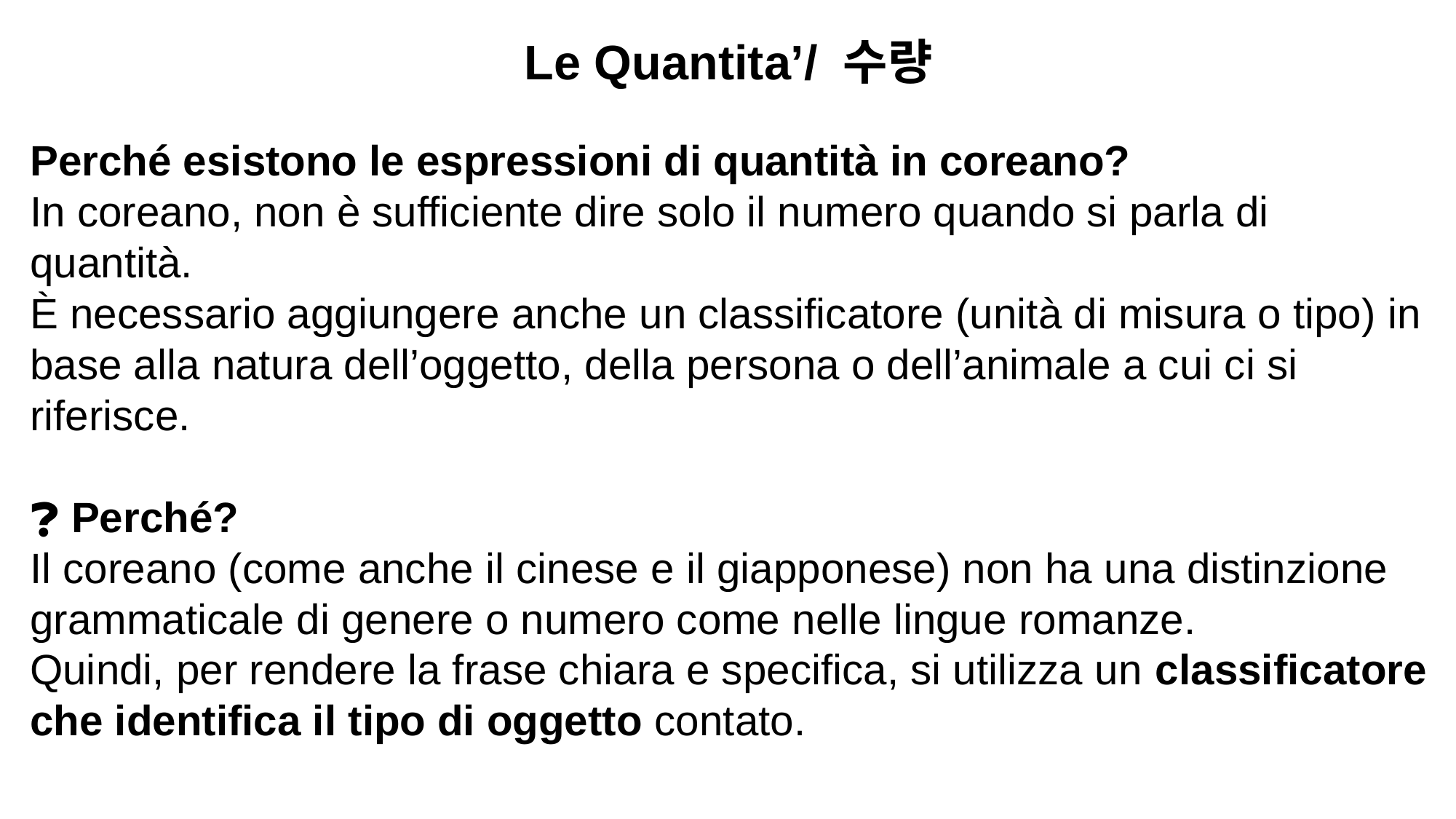

Le Quantita’/ 수량

Perché esistono le espressioni di quantità in coreano?
In coreano, non è sufficiente dire solo il numero quando si parla di quantità.
È necessario aggiungere anche un classificatore (unità di misura o tipo) in base alla natura dell’oggetto, della persona o dell’animale a cui ci si riferisce.

❓ Perché?
Il coreano (come anche il cinese e il giapponese) non ha una distinzione grammaticale di genere o numero come nelle lingue romanze.
Quindi, per rendere la frase chiara e specifica, si utilizza un classificatore che identifica il tipo di oggetto contato.